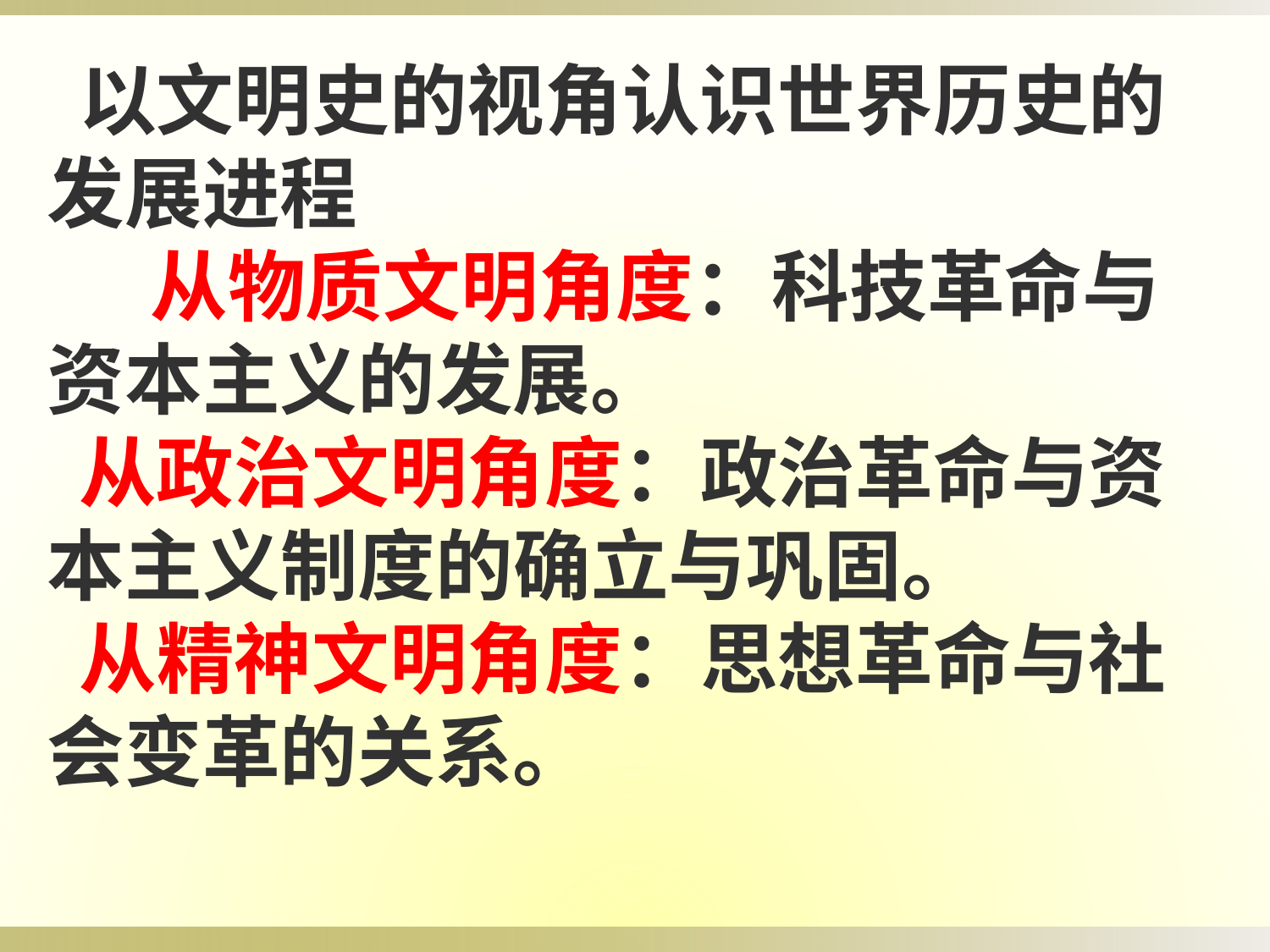

以文明史的视角认识世界历史的发展进程
   从物质文明角度：科技革命与资本主义的发展。
从政治文明角度：政治革命与资本主义制度的确立与巩固。
从精神文明角度：思想革命与社会变革的关系。